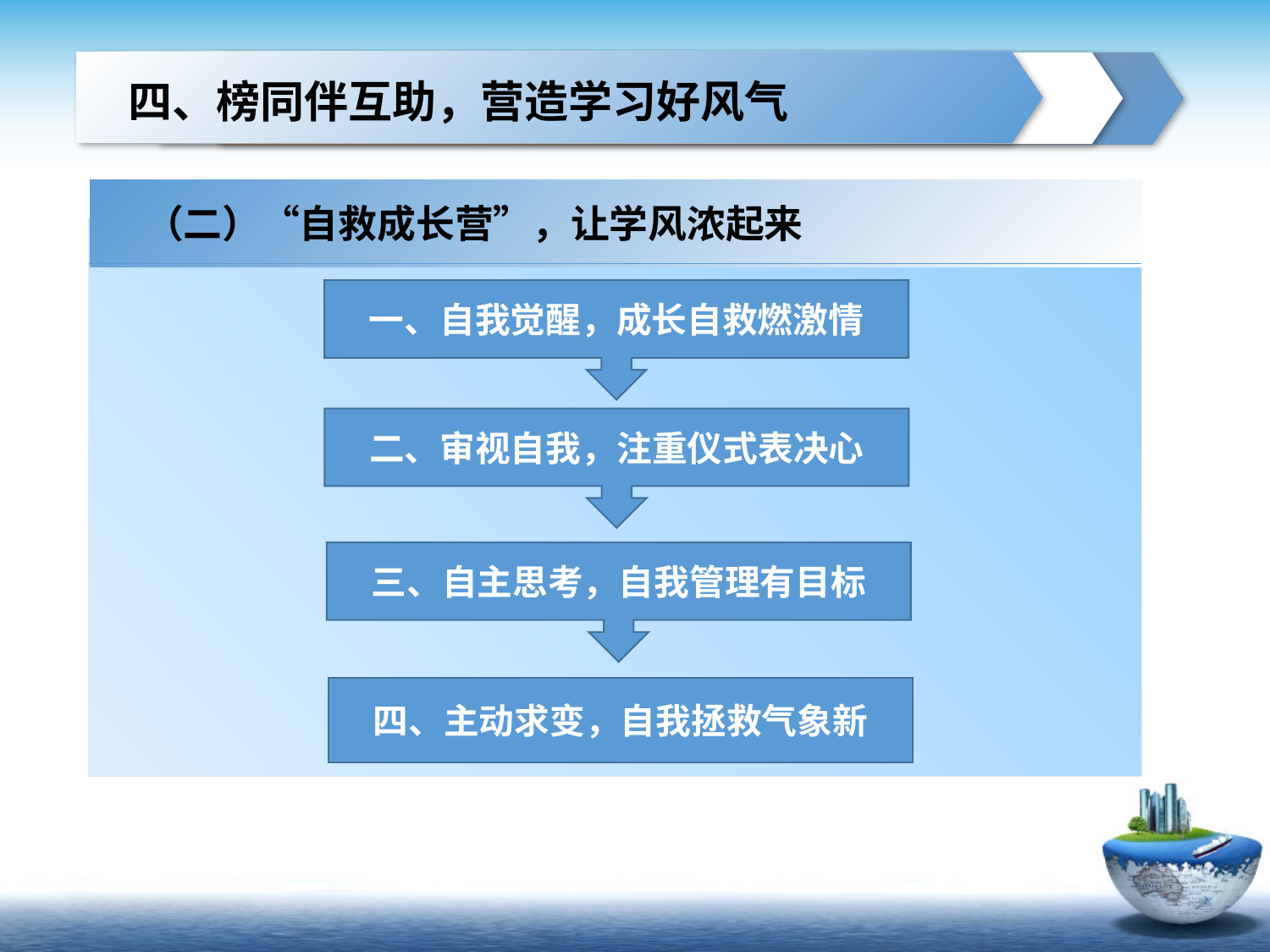

四、榜同伴互助，营造学习好风气

  （二）“自救成长营”，让学风浓起来
一、自我觉醒，成长自救燃激情
二、审视自我，注重仪式表决心
三、自主思考，自我管理有目标
四、主动求变，自我拯救气象新